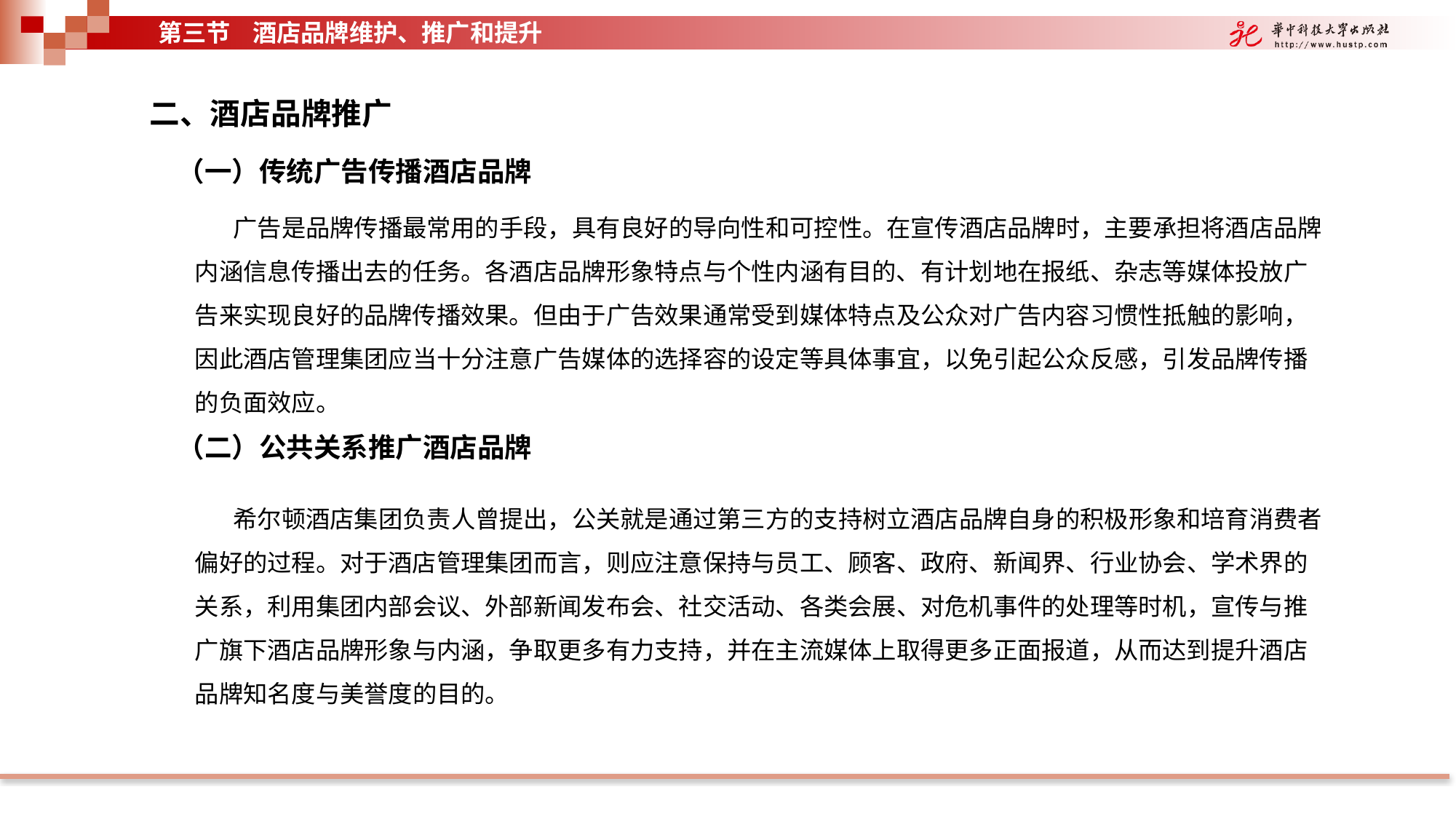

第三节    酒店品牌维护、推广和提升
二、酒店品牌推广
（一）传统广告传播酒店品牌
      广告是品牌传播最常用的手段，具有良好的导向性和可控性。在宣传酒店品牌时，主要承担将酒店品牌内涵信息传播出去的任务。各酒店品牌形象特点与个性内涵有目的、有计划地在报纸、杂志等媒体投放广告来实现良好的品牌传播效果。但由于广告效果通常受到媒体特点及公众对广告内容习惯性抵触的影响，因此酒店管理集团应当十分注意广告媒体的选择容的设定等具体事宜，以免引起公众反感，引发品牌传播的负面效应。
（二）公共关系推广酒店品牌
      希尔顿酒店集团负责人曾提出，公关就是通过第三方的支持树立酒店品牌自身的积极形象和培育消费者偏好的过程。对于酒店管理集团而言，则应注意保持与员工、顾客、政府、新闻界、行业协会、学术界的关系，利用集团内部会议、外部新闻发布会、社交活动、各类会展、对危机事件的处理等时机，宣传与推广旗下酒店品牌形象与内涵，争取更多有力支持，并在主流媒体上取得更多正面报道，从而达到提升酒店品牌知名度与美誉度的目的。